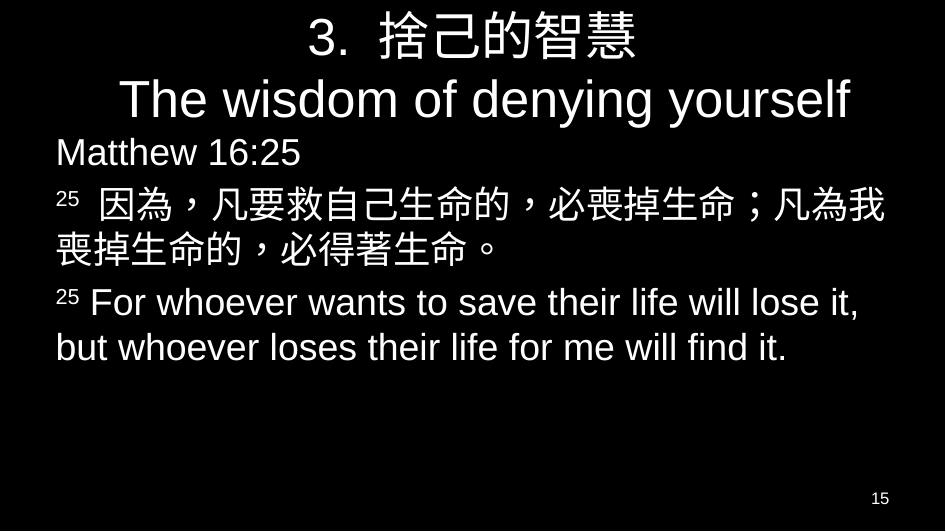

# 3. 捨己的智慧 The wisdom of denying yourself
Matthew 16:25
25 因為，凡要救自己生命的，必喪掉生命；凡為我喪掉生命的，必得著生命。
25 For whoever wants to save their life will lose it, but whoever loses their life for me will find it.

15